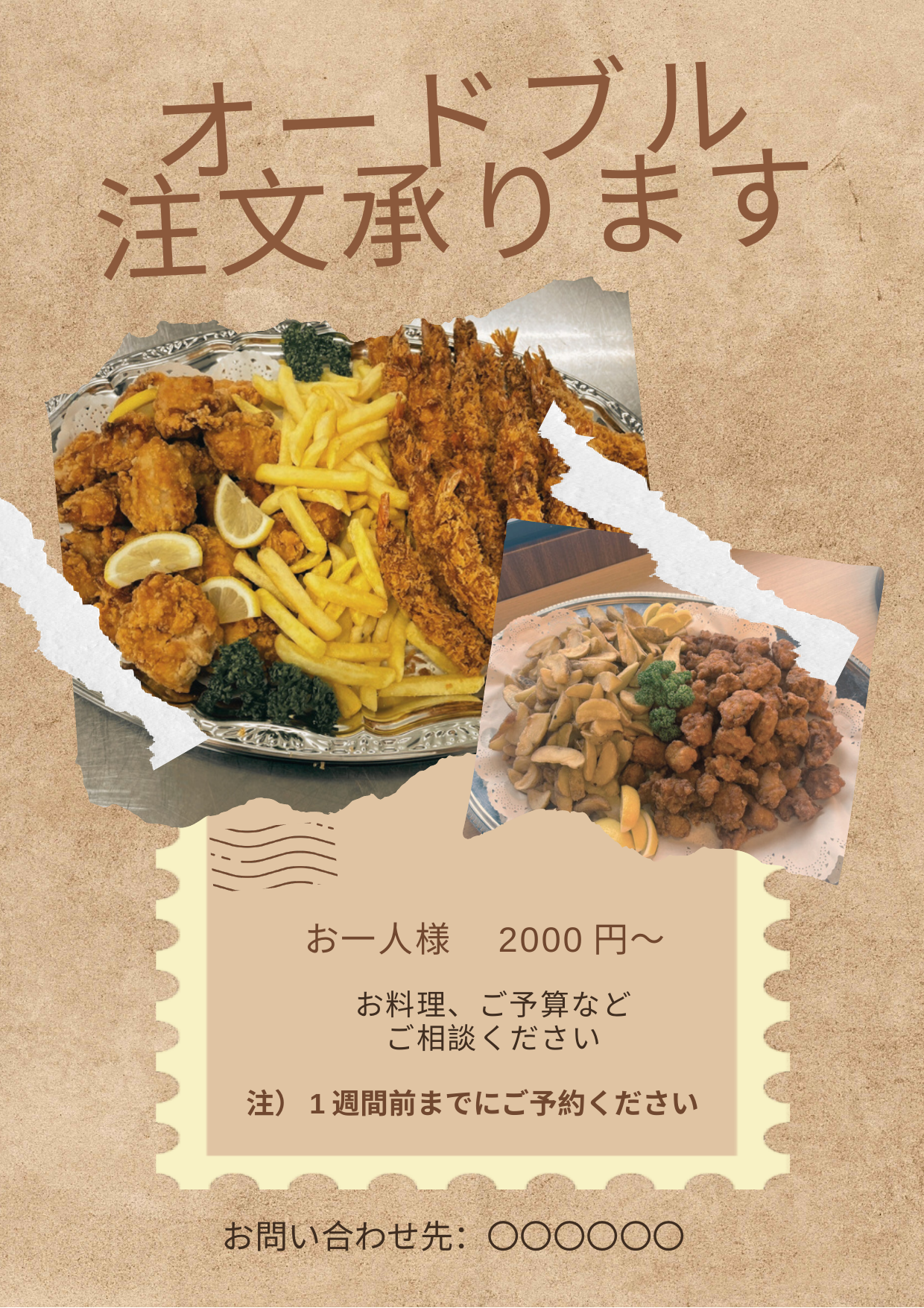

オードブル
注文承ります

お一人様　2000円～
お料理、ご予算など
ご相談ください
注）1週間前までにご予約ください
お問い合わせ先：〇〇〇〇〇〇